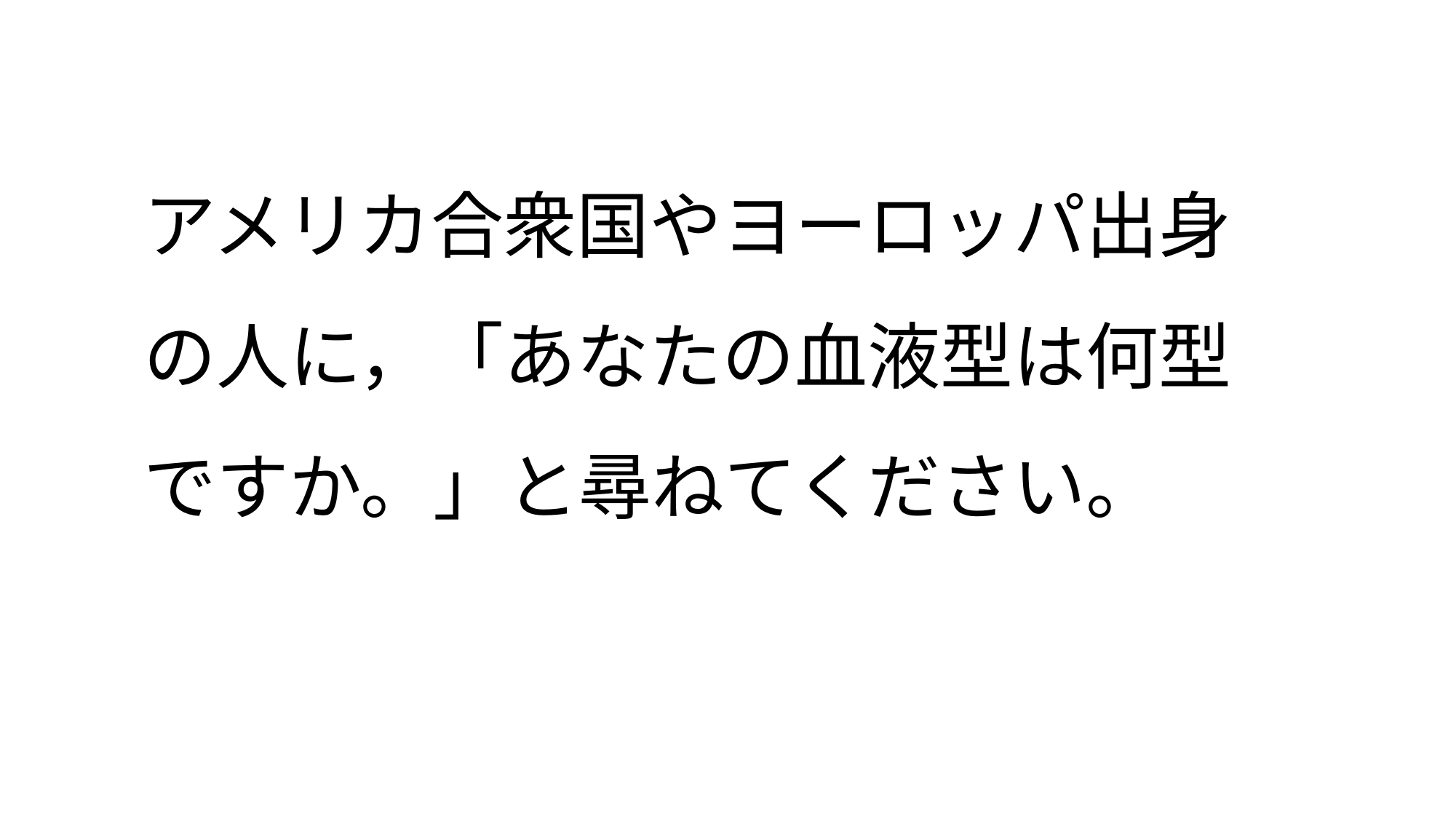

アメリカ合衆国やヨーロッパ出身の人に，「あなたの血液型は何型ですか。」と尋ねてください。